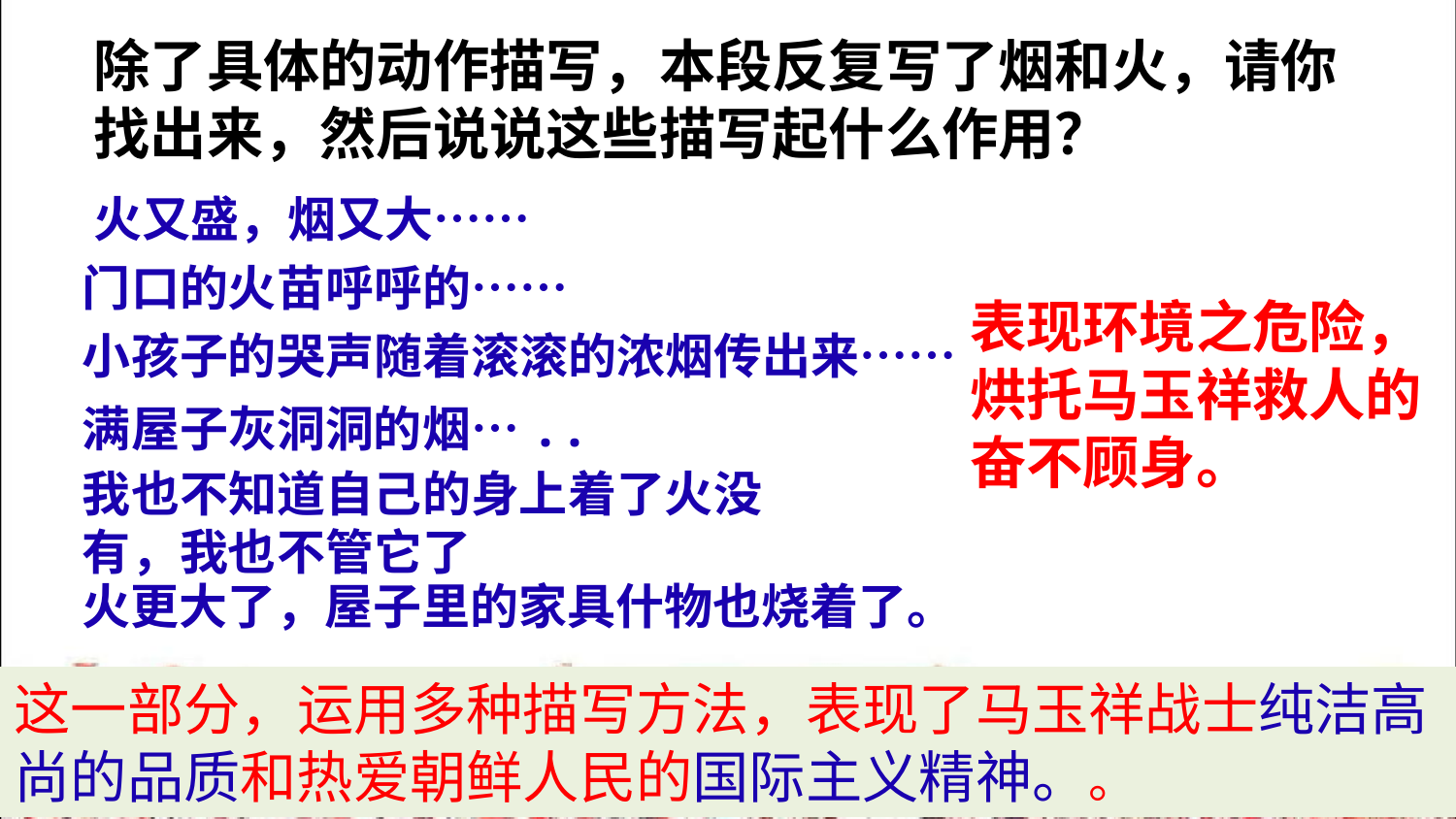

除了具体的动作描写，本段反复写了烟和火，请你找出来，然后说说这些描写起什么作用？
火又盛，烟又大……
门口的火苗呼呼的……
表现环境之危险，烘托马玉祥救人的奋不顾身。
小孩子的哭声随着滚滚的浓烟传出来……
满屋子灰洞洞的烟…..
我也不知道自己的身上着了火没有，我也不管它了
火更大了，屋子里的家具什物也烧着了。
这一部分，运用多种描写方法，表现了马玉祥战士纯洁高尚的品质和热爱朝鲜人民的国际主义精神。。